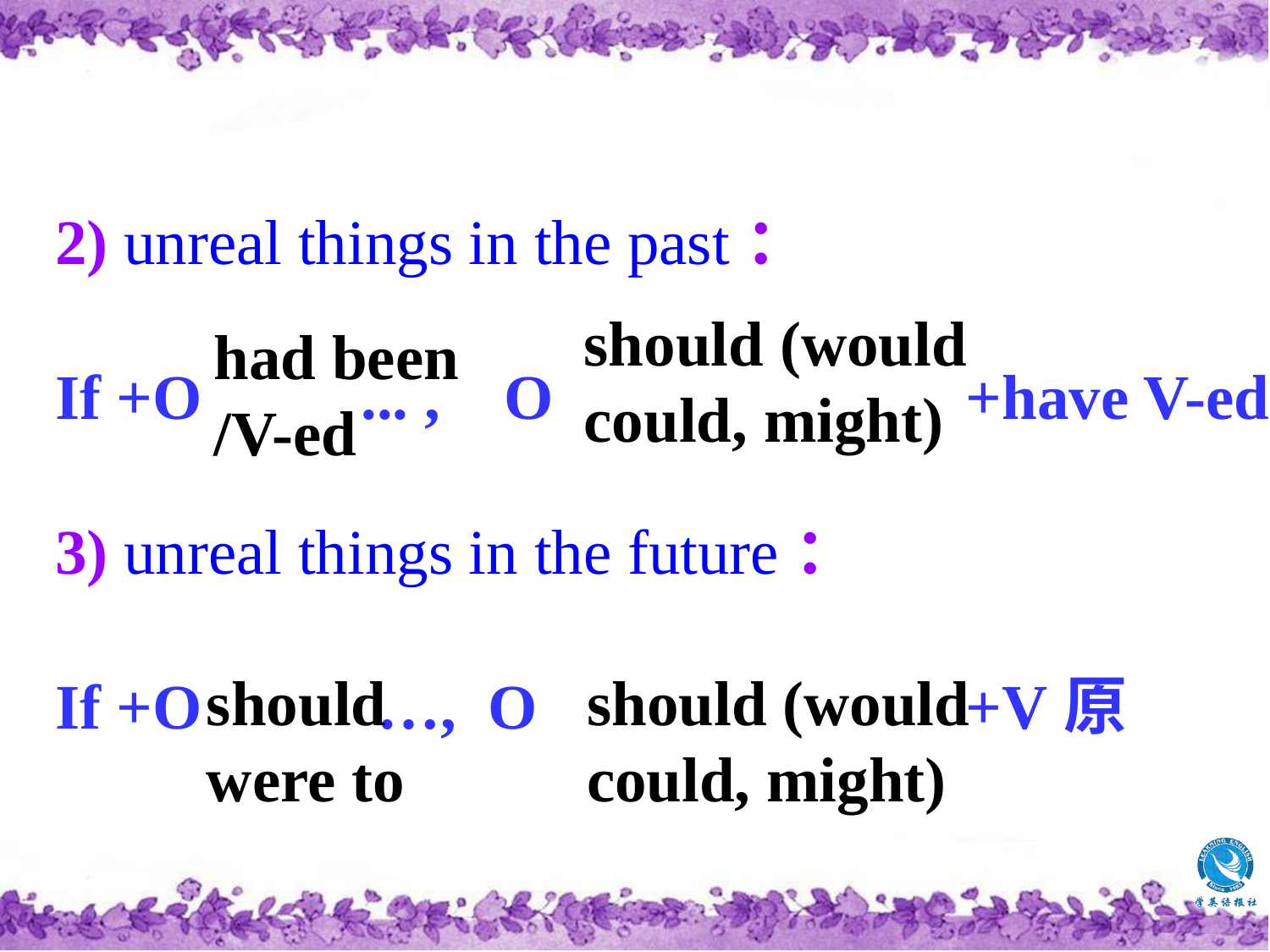

2) unreal things in the past：
If +O          ... ,    O                          +have V-ed
3) unreal things in the future：
If +O           …,  O                           +V原
should (would
could, might)
had been /V-ed
should (would
could, might)
should
were to